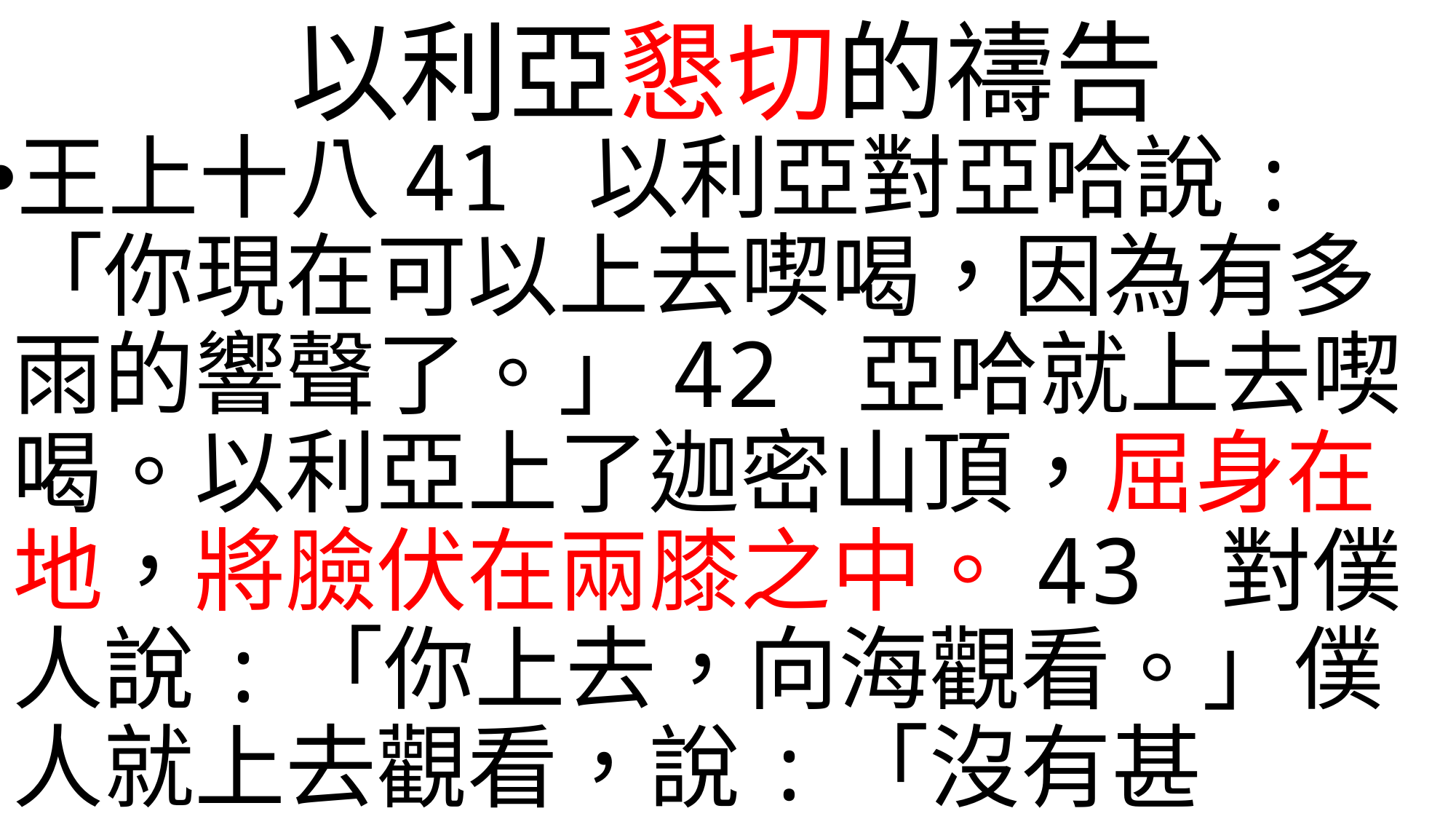

# 以利亞懇切的禱告
王上十八41 以利亞對亞哈說:「你現在可以上去喫喝，因為有多雨的響聲了。」42 亞哈就上去喫喝。以利亞上了迦密山頂，屈身在地，將臉伏在兩膝之中。43 對僕人說:「你上去，向海觀看。」僕人就上去觀看，說:「沒有甚麼。」